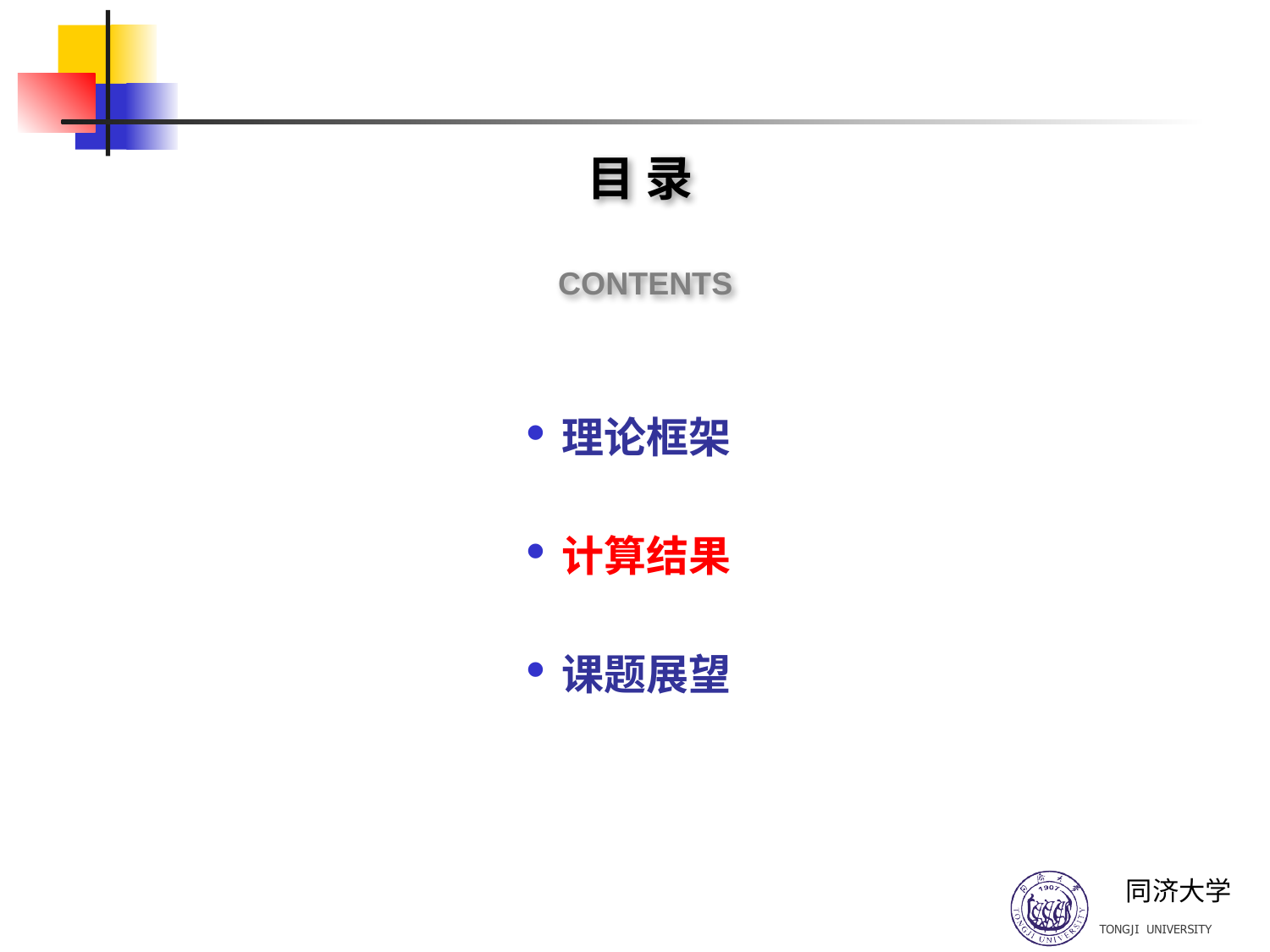

# 目 录

CONTENTS
理论框架

计算结果

课题展望